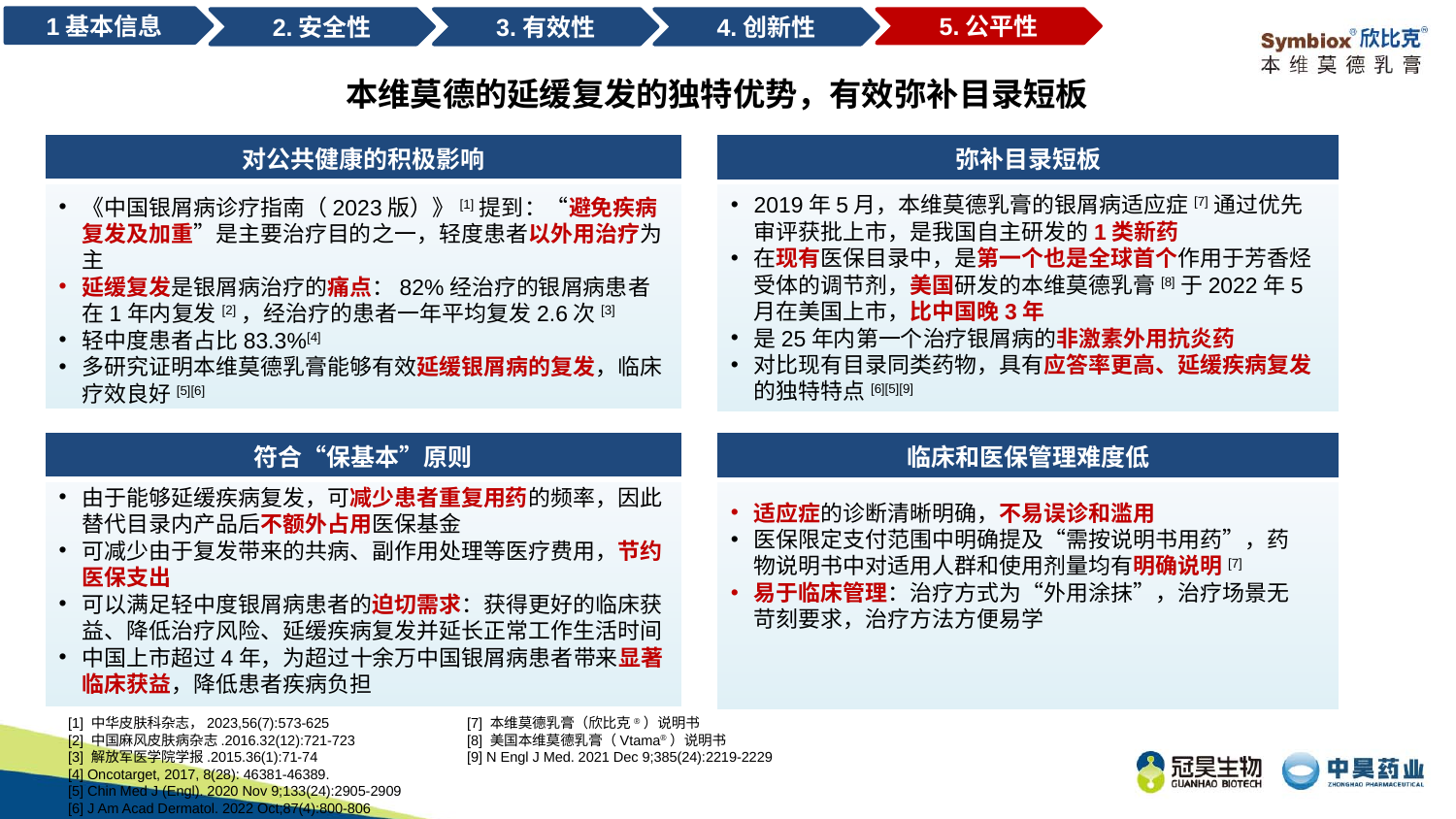

1基本信息
5.公平性
3.有效性
4.创新性
2.安全性
本维莫德的延缓复发的独特优势，有效弥补目录短板
| 弥补目录短板 |
| --- |
|  |
| 对公共健康的积极影响 |
| --- |
|  |
2019年5月，本维莫德乳膏的银屑病适应症[7]通过优先审评获批上市，是我国自主研发的1类新药
在现有医保目录中，是第一个也是全球首个作用于芳香烃受体的调节剂，美国研发的本维莫德乳膏[8]于2022年5月在美国上市，比中国晚3年
是25年内第一个治疗银屑病的非激素外用抗炎药
对比现有目录同类药物，具有应答率更高、延缓疾病复发的独特特点[6][5][9]
《中国银屑病诊疗指南（2023版）》[1]提到：“避免疾病复发及加重”是主要治疗目的之一，轻度患者以外用治疗为主
延缓复发是银屑病治疗的痛点：82%经治疗的银屑病患者在1年内复发[2]，经治疗的患者一年平均复发2.6次[3]
轻中度患者占比83.3%[4]
多研究证明本维莫德乳膏能够有效延缓银屑病的复发，临床疗效良好[5][6]
| 符合“保基本”原则 |
| --- |
|  |
| 临床和医保管理难度低 |
| --- |
|  |
由于能够延缓疾病复发，可减少患者重复用药的频率，因此替代目录内产品后不额外占用医保基金
可减少由于复发带来的共病、副作用处理等医疗费用，节约医保支出
可以满足轻中度银屑病患者的迫切需求：获得更好的临床获益、降低治疗风险、延缓疾病复发并延长正常工作生活时间
中国上市超过4年，为超过十余万中国银屑病患者带来显著临床获益，降低患者疾病负担
适应症的诊断清晰明确，不易误诊和滥用
医保限定支付范围中明确提及“需按说明书用药”，药物说明书中对适用人群和使用剂量均有明确说明[7]
易于临床管理：治疗方式为“外用涂抹”，治疗场景无苛刻要求，治疗方法方便易学
[1] 中华皮肤科杂志，2023,56(7):573-625
[2] 中国麻风皮肤病杂志.2016.32(12):721-723
[3] 解放军医学院学报.2015.36(1):71-74
[4] Oncotarget, 2017, 8(28): 46381-46389.
[5] Chin Med J (Engl). 2020 Nov 9;133(24):2905-2909
[6] J Am Acad Dermatol. 2022 Oct;87(4):800-806

[7] 本维莫德乳膏（欣比克®）说明书
[8] 美国本维莫德乳膏（Vtama®）说明书
[9] N Engl J Med. 2021 Dec 9;385(24):2219-2229